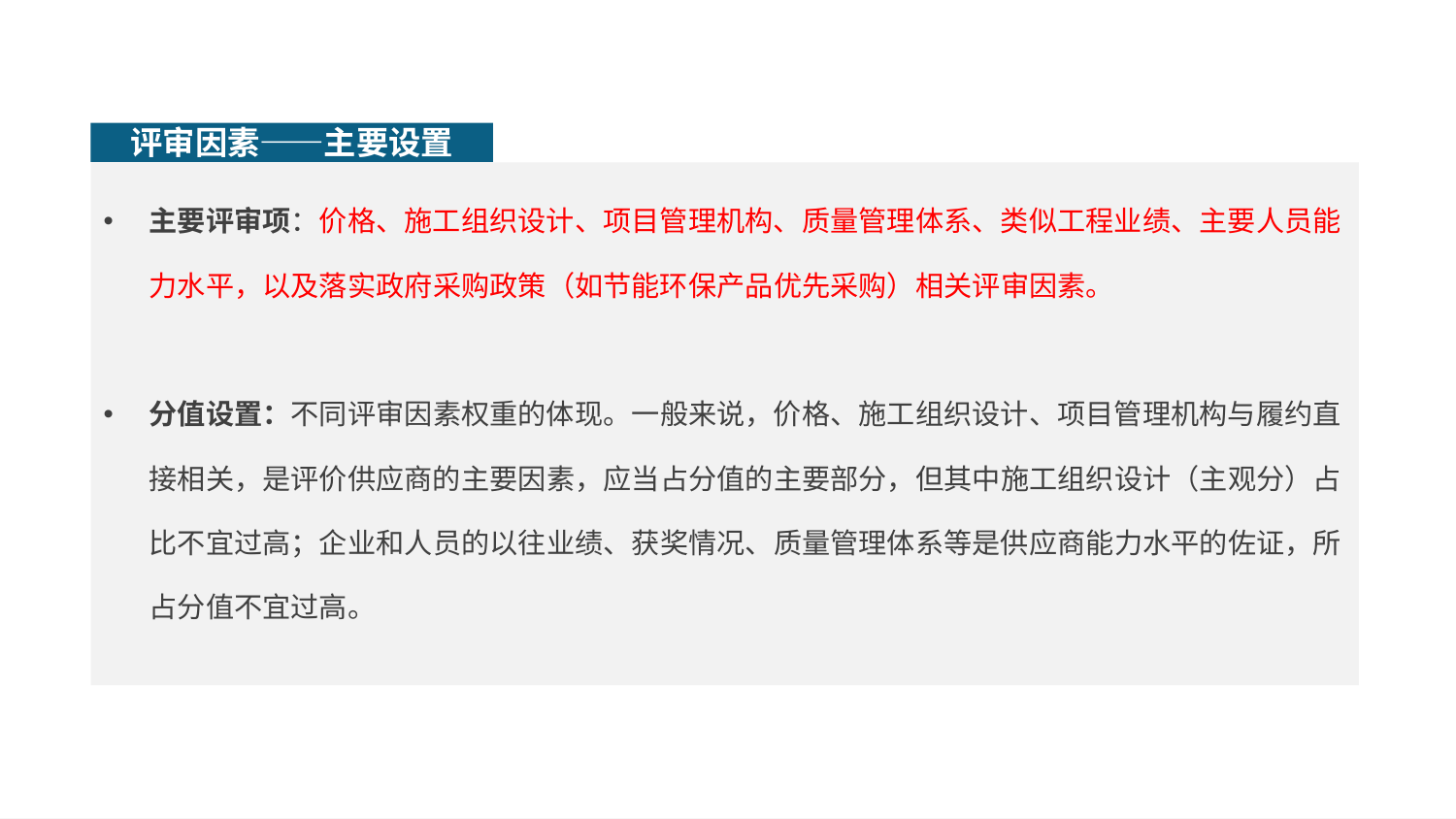

评审因素——主要设置

主要评审项：价格、施工组织设计、项目管理机构、质量管理体系、类似工程业绩、主要人员能力水平，以及落实政府采购政策（如节能环保产品优先采购）相关评审因素。

分值设置：不同评审因素权重的体现。一般来说，价格、施工组织设计、项目管理机构与履约直接相关，是评价供应商的主要因素，应当占分值的主要部分，但其中施工组织设计（主观分）占比不宜过高；企业和人员的以往业绩、获奖情况、质量管理体系等是供应商能力水平的佐证，所占分值不宜过高。